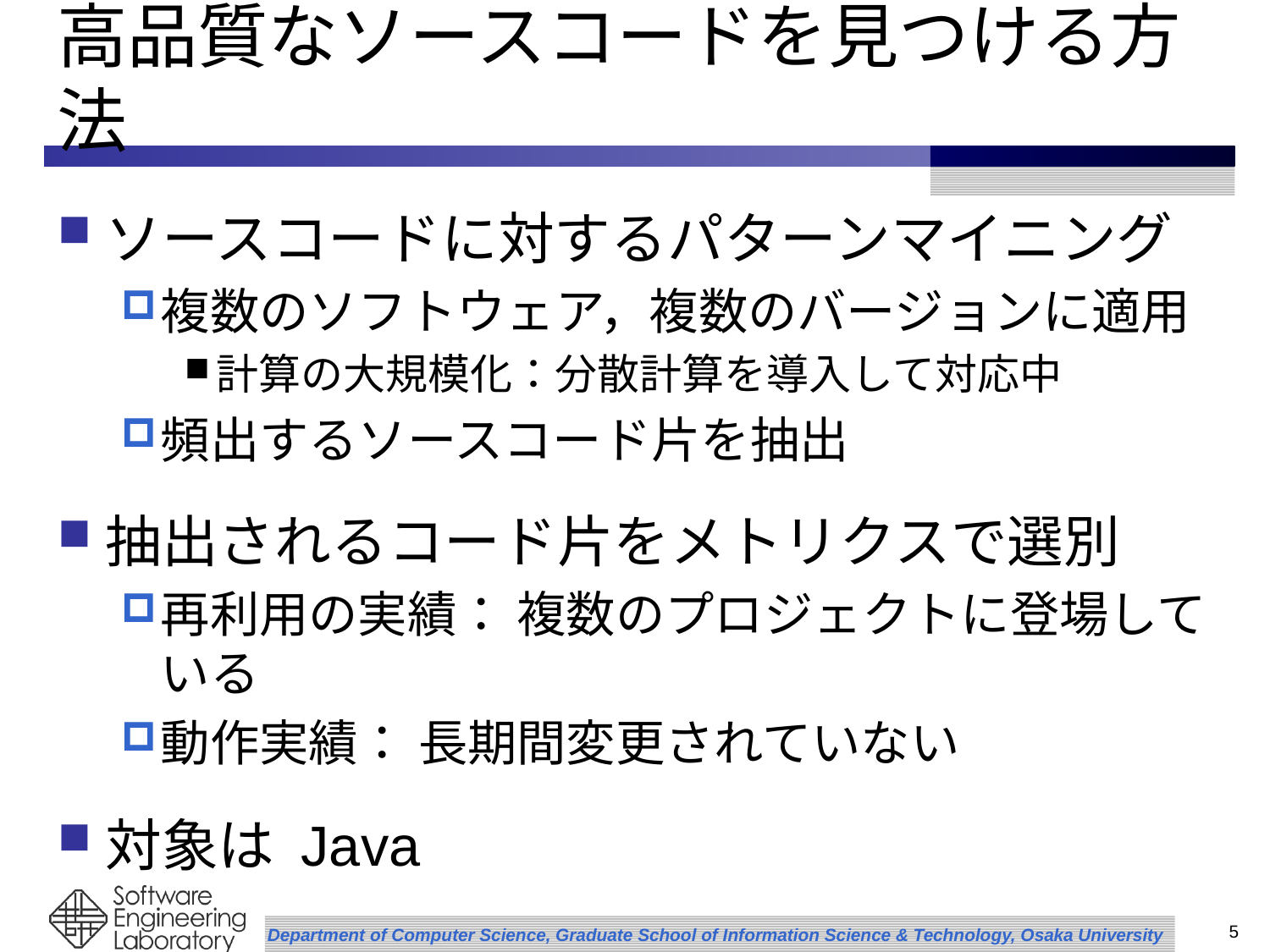

# 高品質なソースコードを見つける方法
ソースコードに対するパターンマイニング
複数のソフトウェア，複数のバージョンに適用
計算の大規模化：分散計算を導入して対応中
頻出するソースコード片を抽出

抽出されるコード片をメトリクスで選別
再利用の実績： 複数のプロジェクトに登場している
動作実績： 長期間変更されていない

対象は Java

5